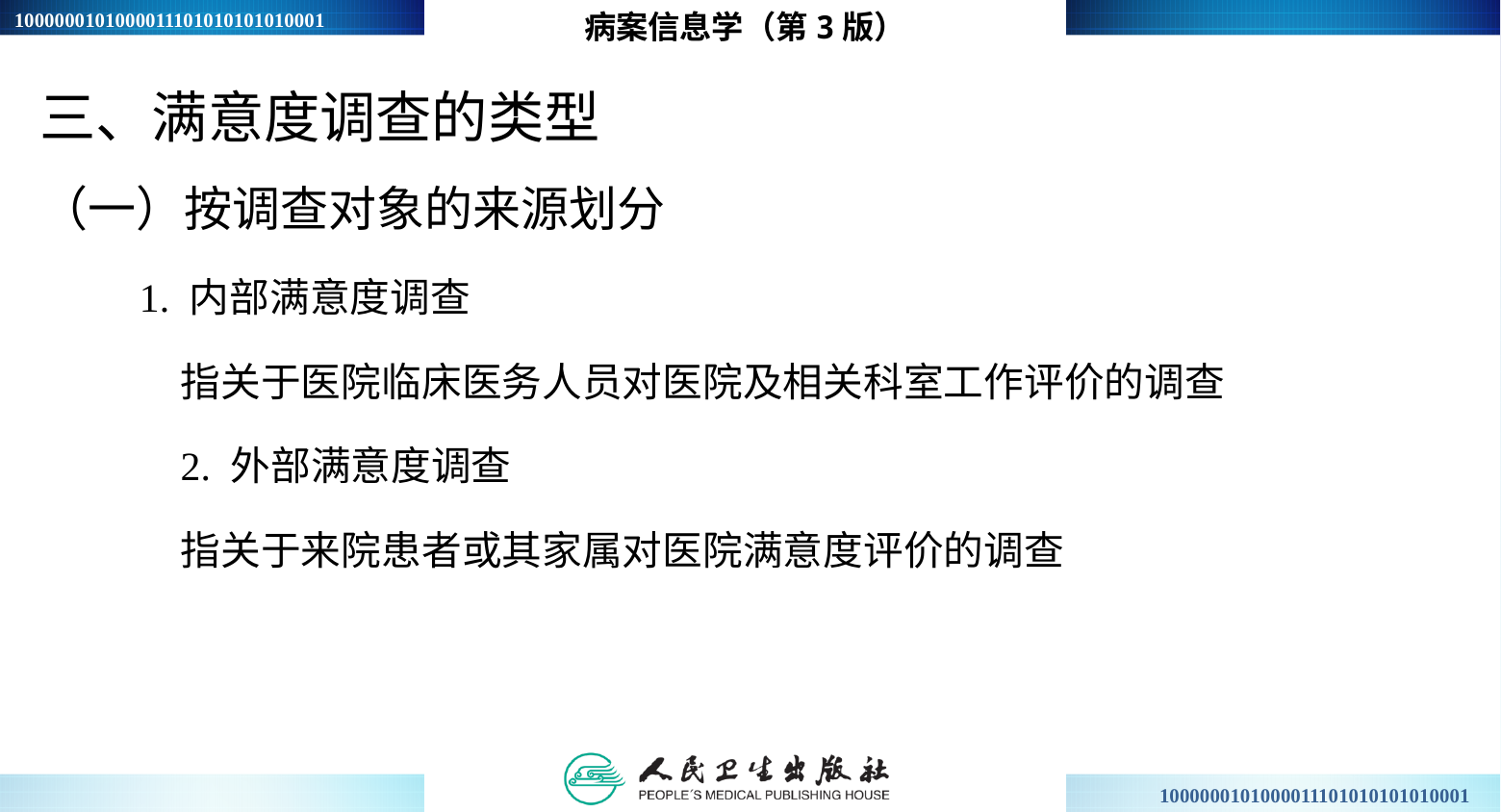

病案信息学（第3版）
三、满意度调查的类型
（一）按调查对象的来源划分
1. 内部满意度调查
指关于医院临床医务人员对医院及相关科室工作评价的调查
2. 外部满意度调查
指关于来院患者或其家属对医院满意度评价的调查